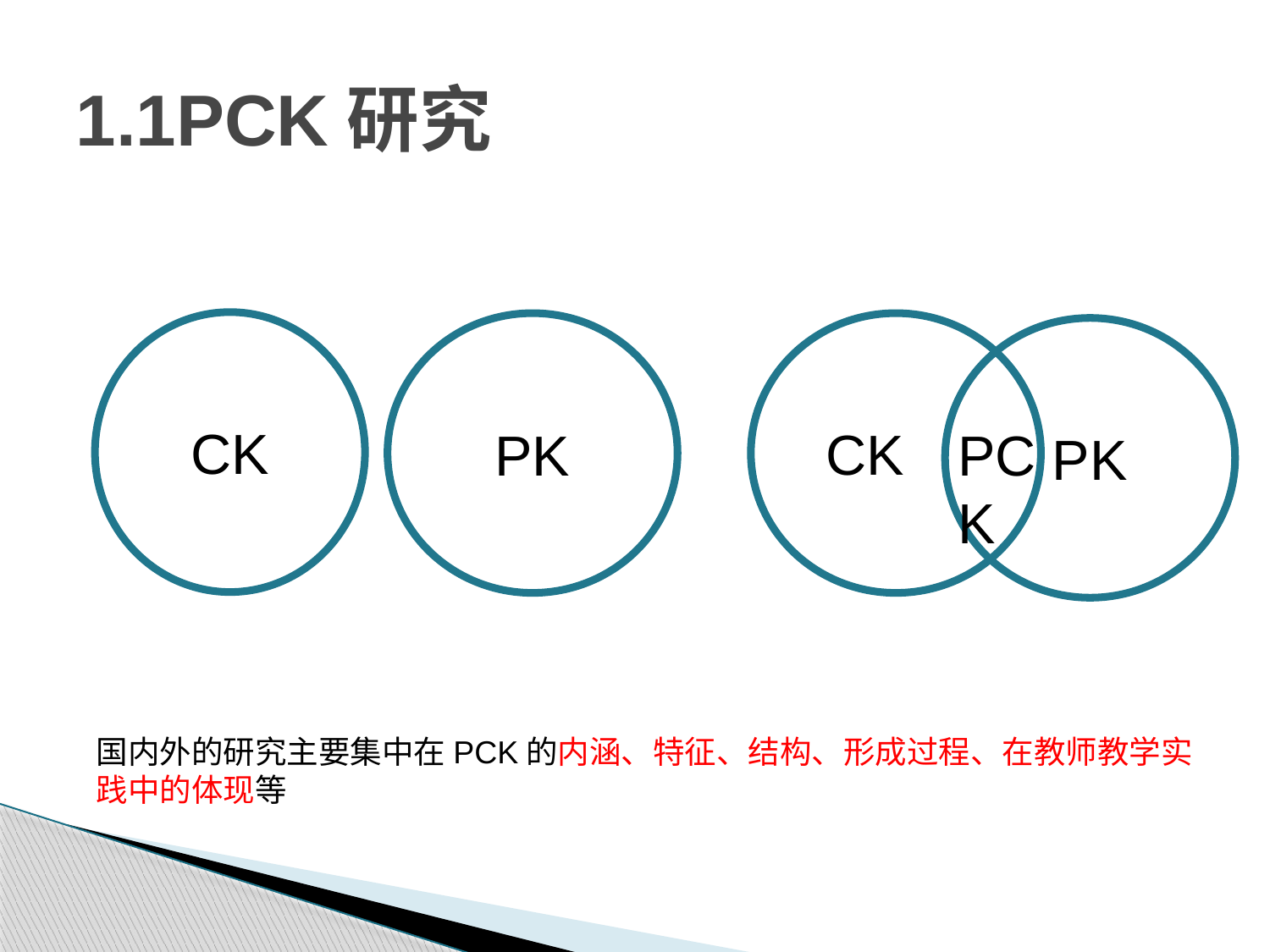

# 1.1PCK研究
CK

PK
PK
CK
PCK
国内外的研究主要集中在PCK的内涵、特征、结构、形成过程、在教师教学实践中的体现等